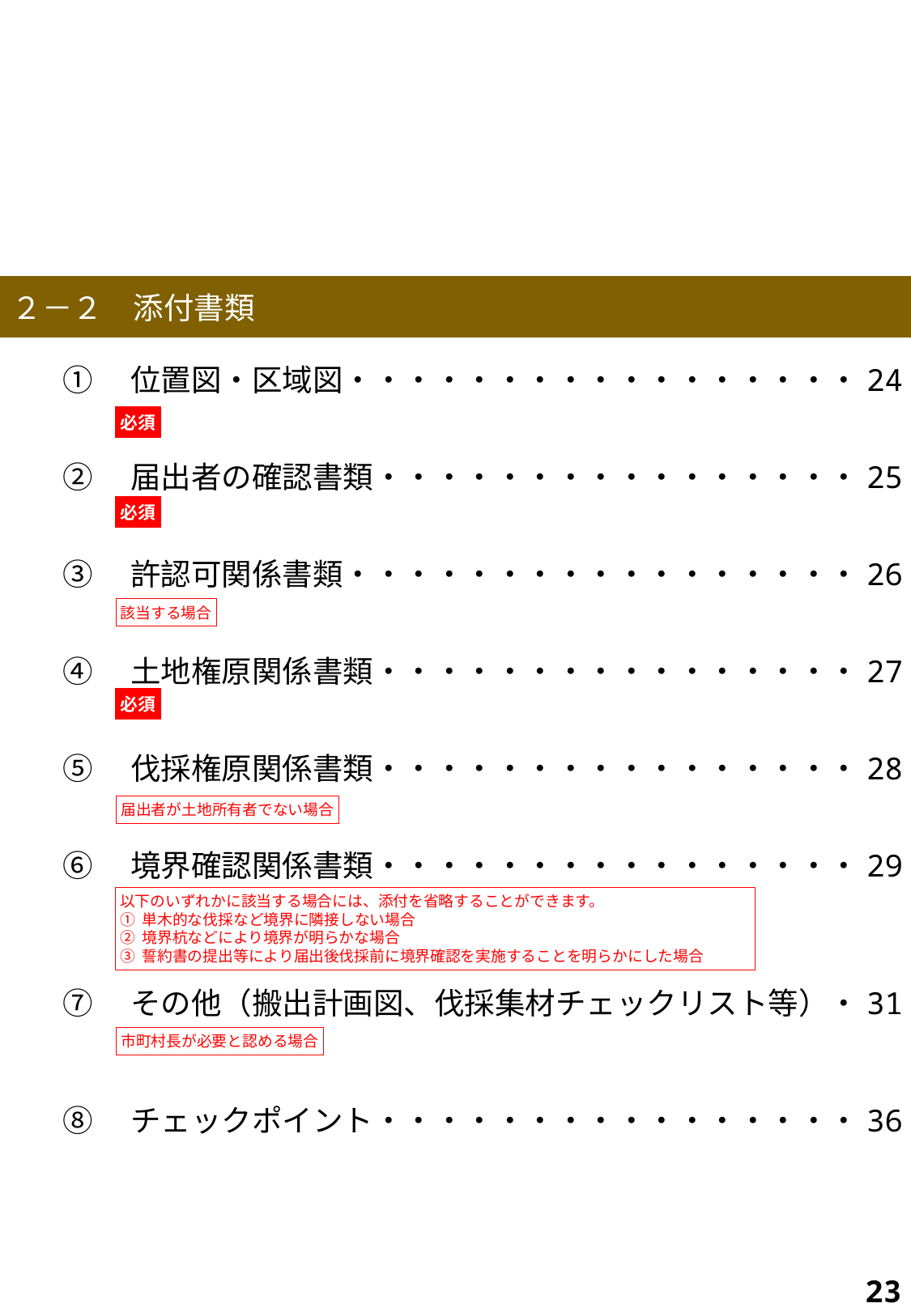

２－２　添付書類
①　位置図・区域図・・・・・・・・・・・・・・・・・24
②　届出者の確認書類・・・・・・・・・・・・・・・・25
③　許認可関係書類・・・・・・・・・・・・・・・・・26
④　土地権原関係書類・・・・・・・・・・・・・・・・27
⑤　伐採権原関係書類・・・・・・・・・・・・・・・・28
⑥　境界確認関係書類・・・・・・・・・・・・・・・・29
⑦　その他（搬出計画図、伐採集材チェックリスト等）・31
⑧　チェックポイント・・・・・・・・・・・・・・・・36
必須
必須
該当する場合
必須
届出者が土地所有者でない場合
以下のいずれかに該当する場合には、添付を省略することができます。
① 単木的な伐採など境界に隣接しない場合
② 境界杭などにより境界が明らかな場合
③ 誓約書の提出等により届出後伐採前に境界確認を実施することを明らかにした場合
市町村長が必要と認める場合
23